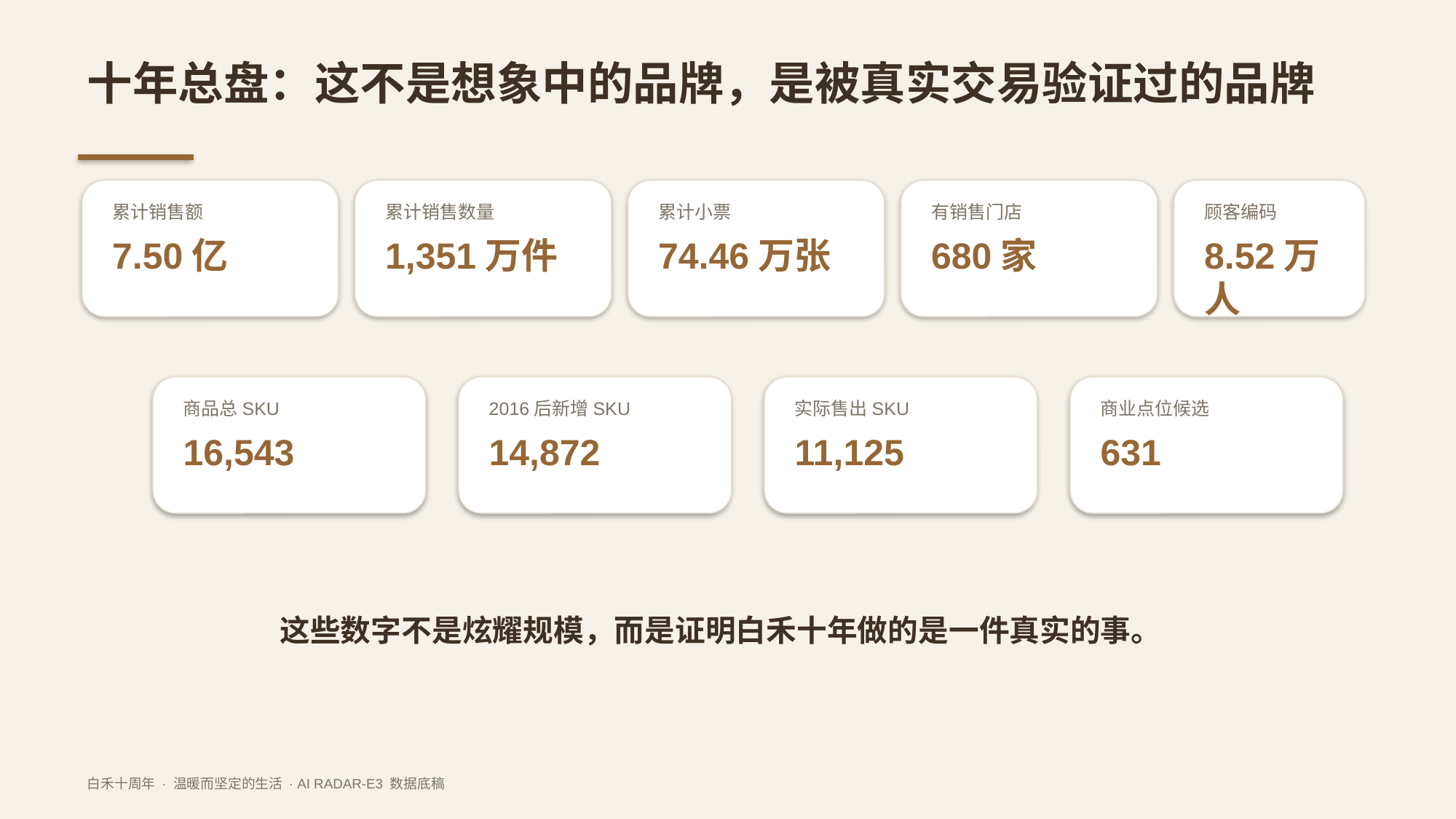

十年总盘：这不是想象中的品牌，是被真实交易验证过的品牌

累计销售额
累计销售数量
累计小票
有销售门店
顾客编码
7.50亿
1,351万件
74.46万张
680家
8.52万人

商品总SKU
2016后新增SKU
实际售出SKU
商业点位候选
16,543
14,872
11,125
631
这些数字不是炫耀规模，而是证明白禾十年做的是一件真实的事。
白禾十周年 · 温暖而坚定的生活 · AI RADAR-E3 数据底稿